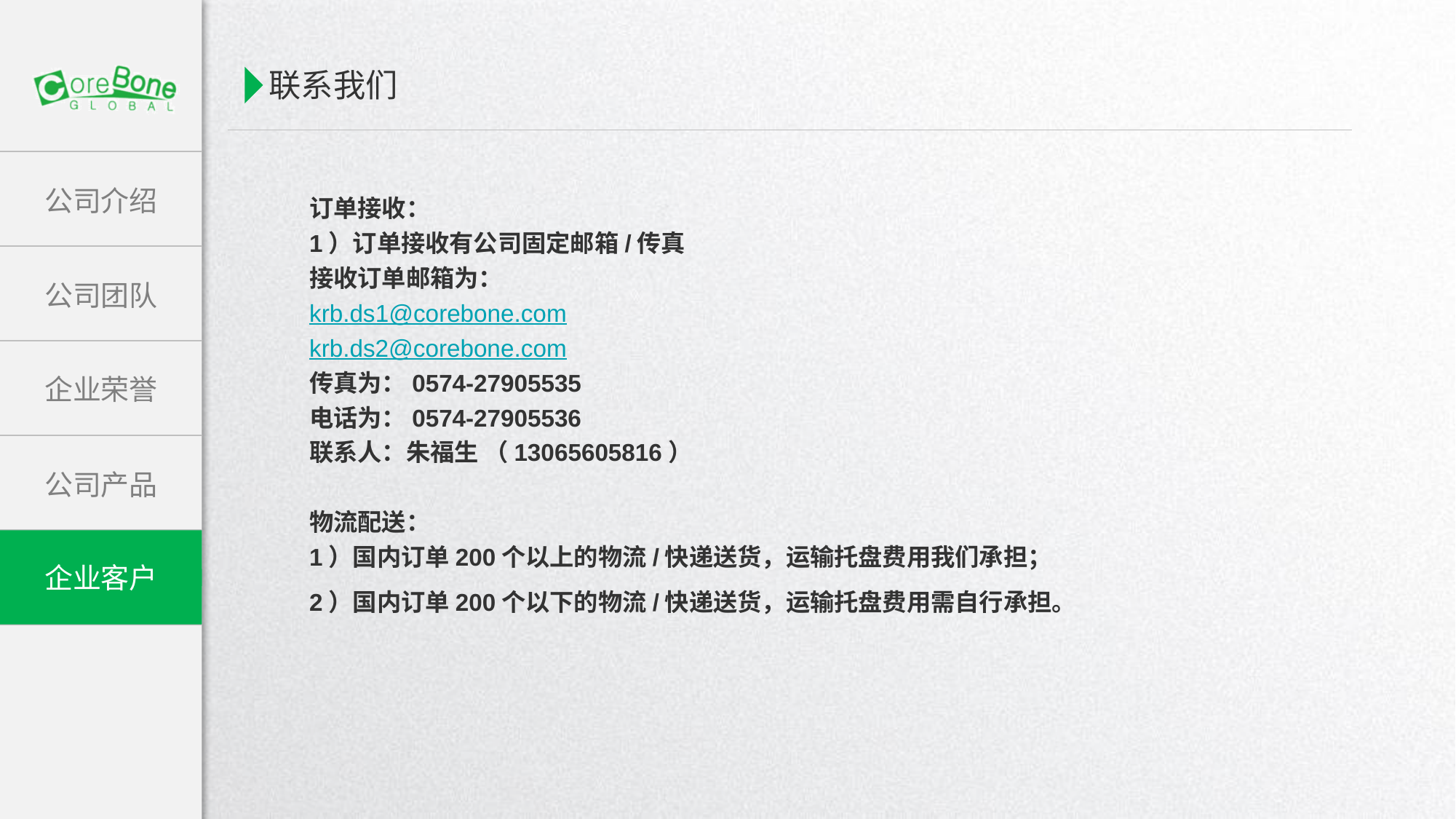

联系我们

订单接收：
1）订单接收有公司固定邮箱/传真
接收订单邮箱为：
krb.ds1@corebone.com
krb.ds2@corebone.com
传真为：0574-27905535
电话为：0574-27905536
联系人：朱福生 （13065605816）

物流配送：
1）国内订单200个以上的物流/快递送货，运输托盘费用我们承担；
2）国内订单200个以下的物流/快递送货，运输托盘费用需自行承担。